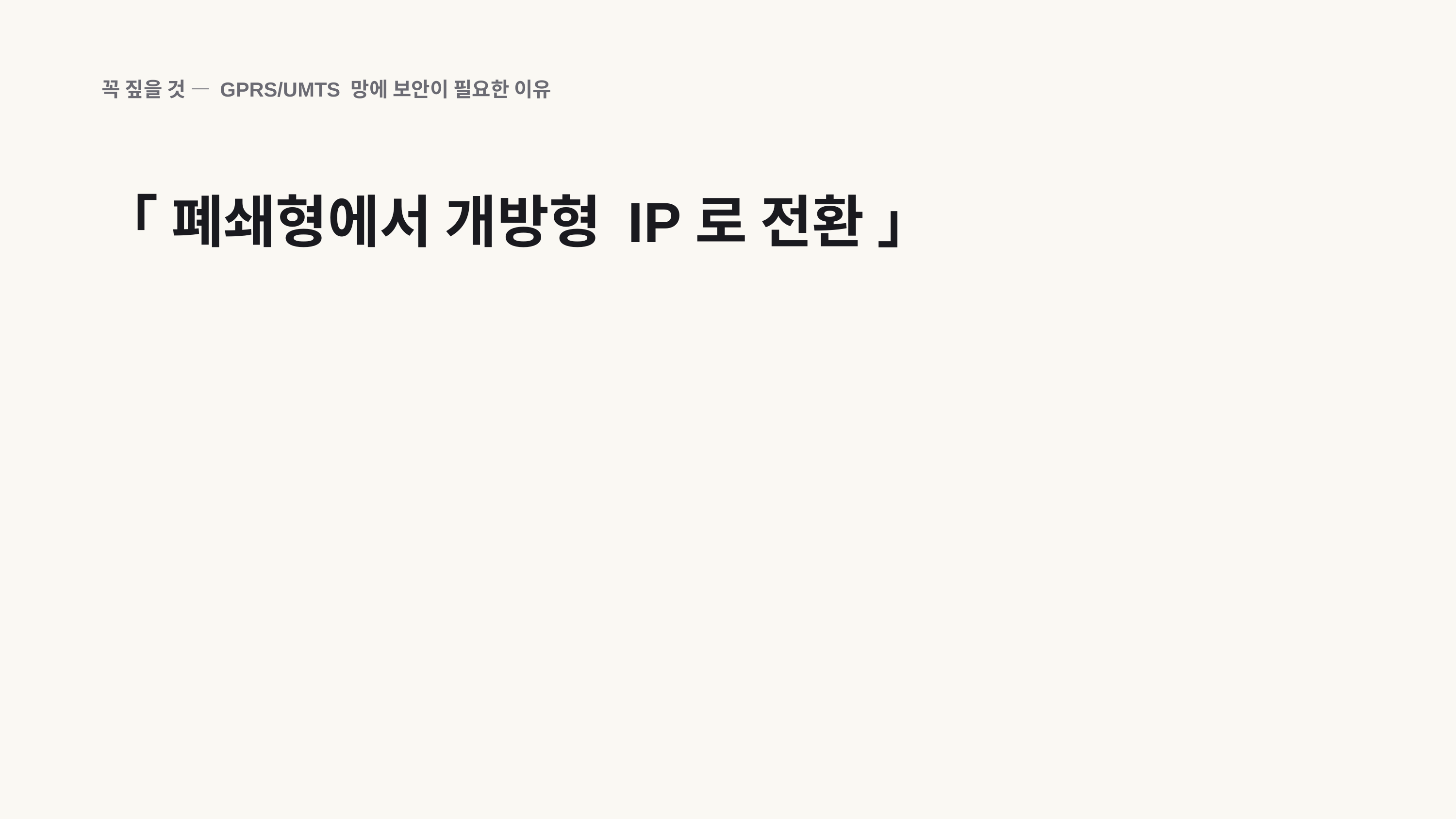

꼭 짚을 것 — GPRS/UMTS 망에 보안이 필요한 이유
「 폐쇄형에서 개방형 IP로 전환 」